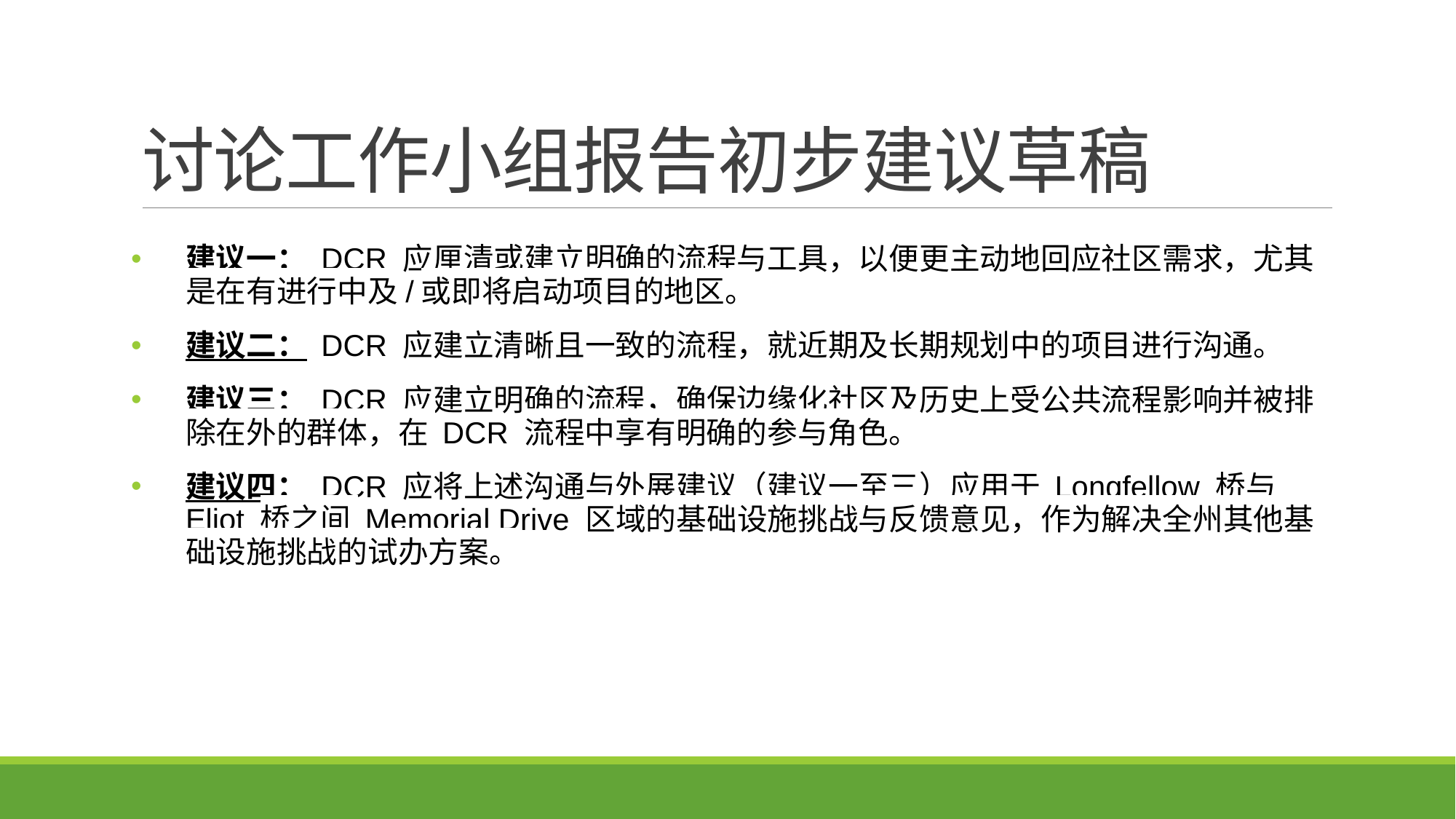

# 讨论工作小组报告初步建议草稿
建议一： DCR 应厘清或建立明确的流程与工具，以便更主动地回应社区需求，尤其是在有进行中及/或即将启动项目的地区。
建议二： DCR 应建立清晰且一致的流程，就近期及长期规划中的项目进行沟通。
建议三： DCR 应建立明确的流程，确保边缘化社区及历史上受公共流程影响并被排除在外的群体，在 DCR 流程中享有明确的参与角色。
建议四： DCR 应将上述沟通与外展建议（建议一至三）应用于 Longfellow 桥与 Eliot 桥之间 Memorial Drive 区域的基础设施挑战与反馈意见，作为解决全州其他基础设施挑战的试办方案。